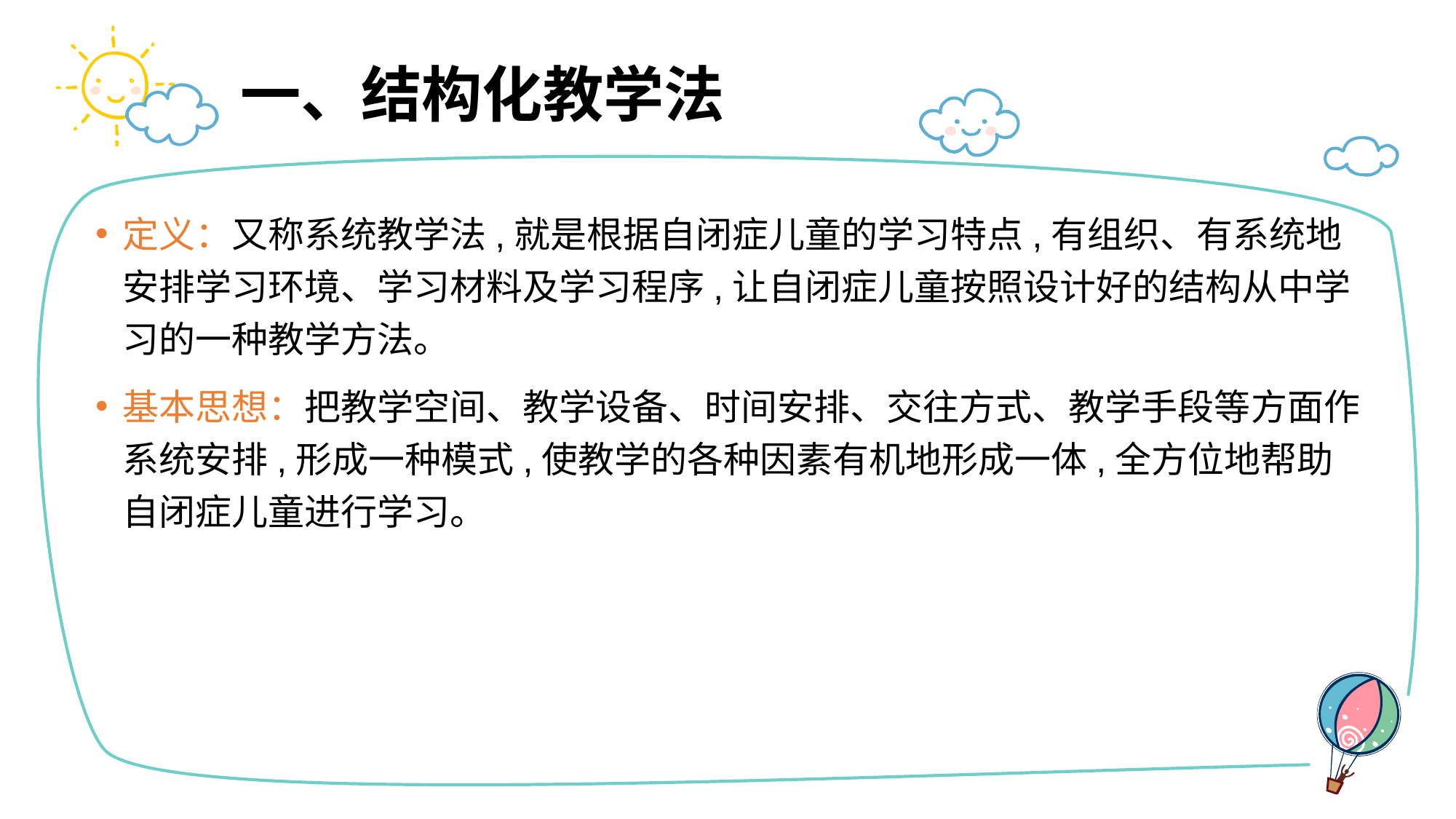

# 一、结构化教学法
定义：又称系统教学法,就是根据自闭症儿童的学习特点,有组织、有系统地安排学习环境、学习材料及学习程序,让自闭症儿童按照设计好的结构从中学习的一种教学方法。
基本思想：把教学空间、教学设备、时间安排、交往方式、教学手段等方面作系统安排,形成一种模式,使教学的各种因素有机地形成一体,全方位地帮助自闭症儿童进行学习。